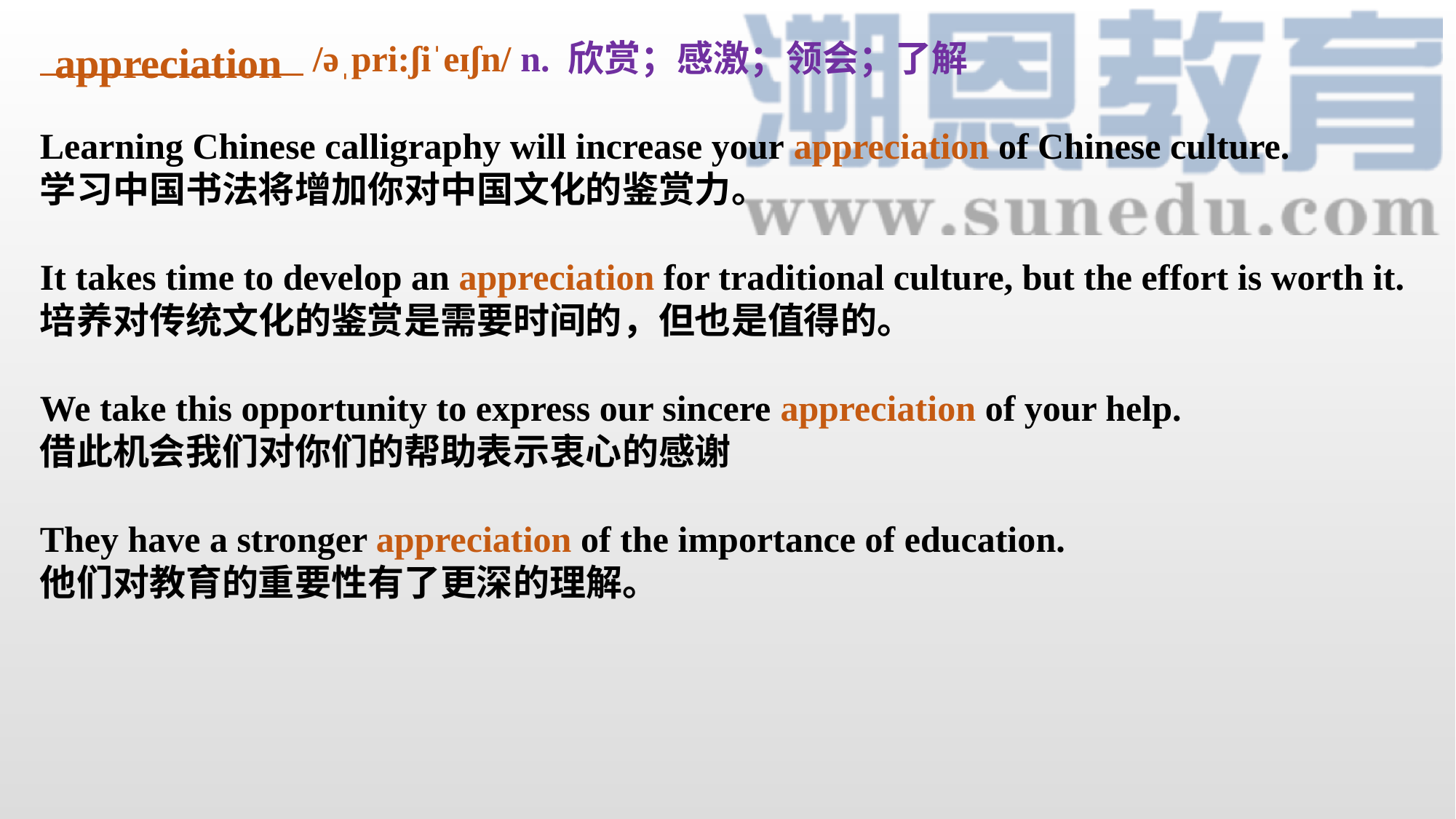

/əˌpri:ʃiˈeɪʃn/ n. 欣赏；感激；领会；了解

Learning Chinese calligraphy will increase your appreciation of Chinese culture.
学习中国书法将增加你对中国文化的鉴赏力。

It takes time to develop an appreciation for traditional culture, but the effort is worth it.
培养对传统文化的鉴赏是需要时间的，但也是值得的。

We take this opportunity to express our sincere appreciation of your help.
借此机会我们对你们的帮助表示衷心的感谢

They have a stronger appreciation of the importance of education.
他们对教育的重要性有了更深的理解。

appreciation